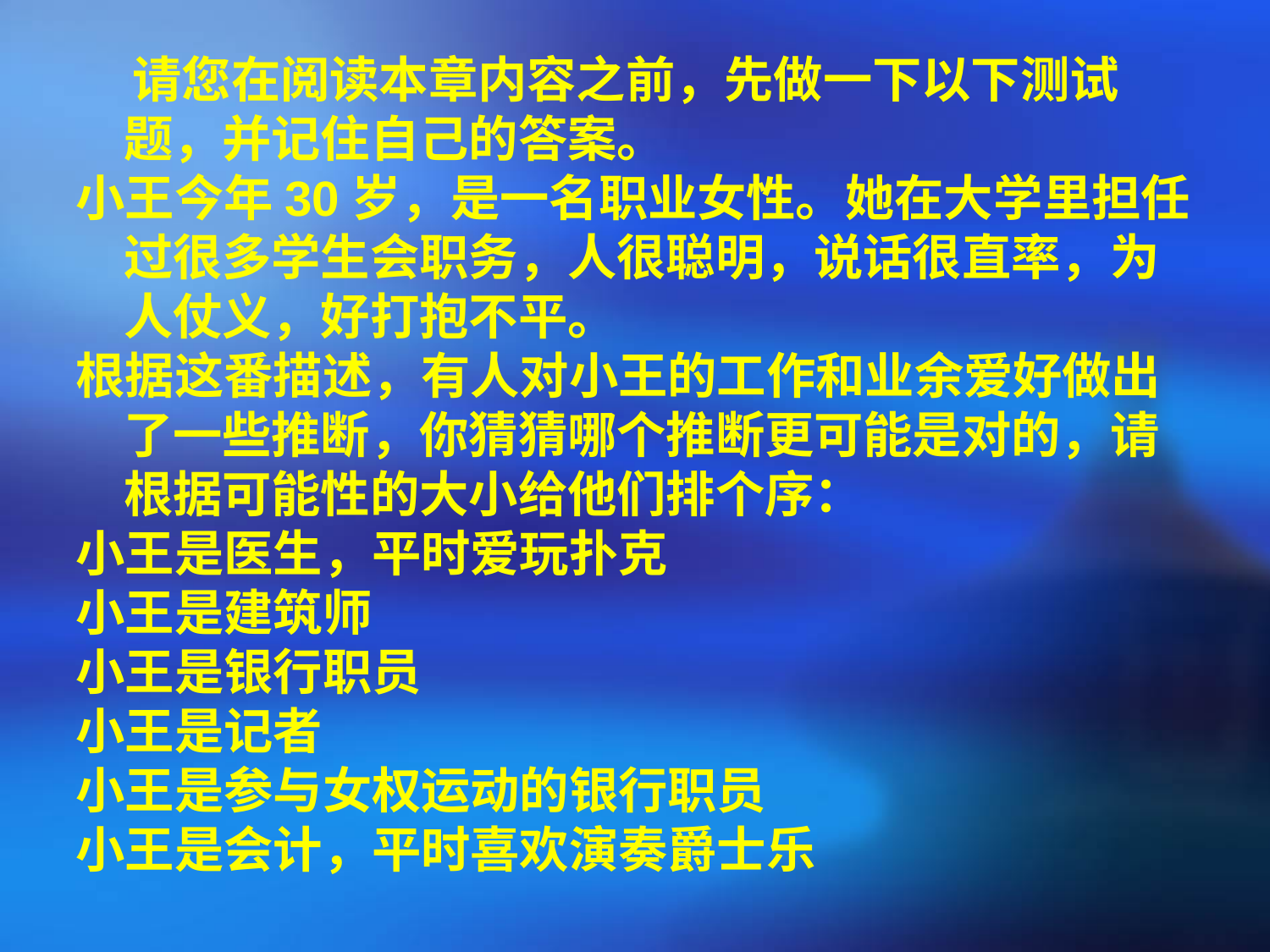

请您在阅读本章内容之前，先做一下以下测试题，并记住自己的答案。
小王今年30岁，是一名职业女性。她在大学里担任过很多学生会职务，人很聪明，说话很直率，为人仗义，好打抱不平。
根据这番描述，有人对小王的工作和业余爱好做出了一些推断，你猜猜哪个推断更可能是对的，请根据可能性的大小给他们排个序：
小王是医生，平时爱玩扑克
小王是建筑师
小王是银行职员
小王是记者
小王是参与女权运动的银行职员
小王是会计，平时喜欢演奏爵士乐